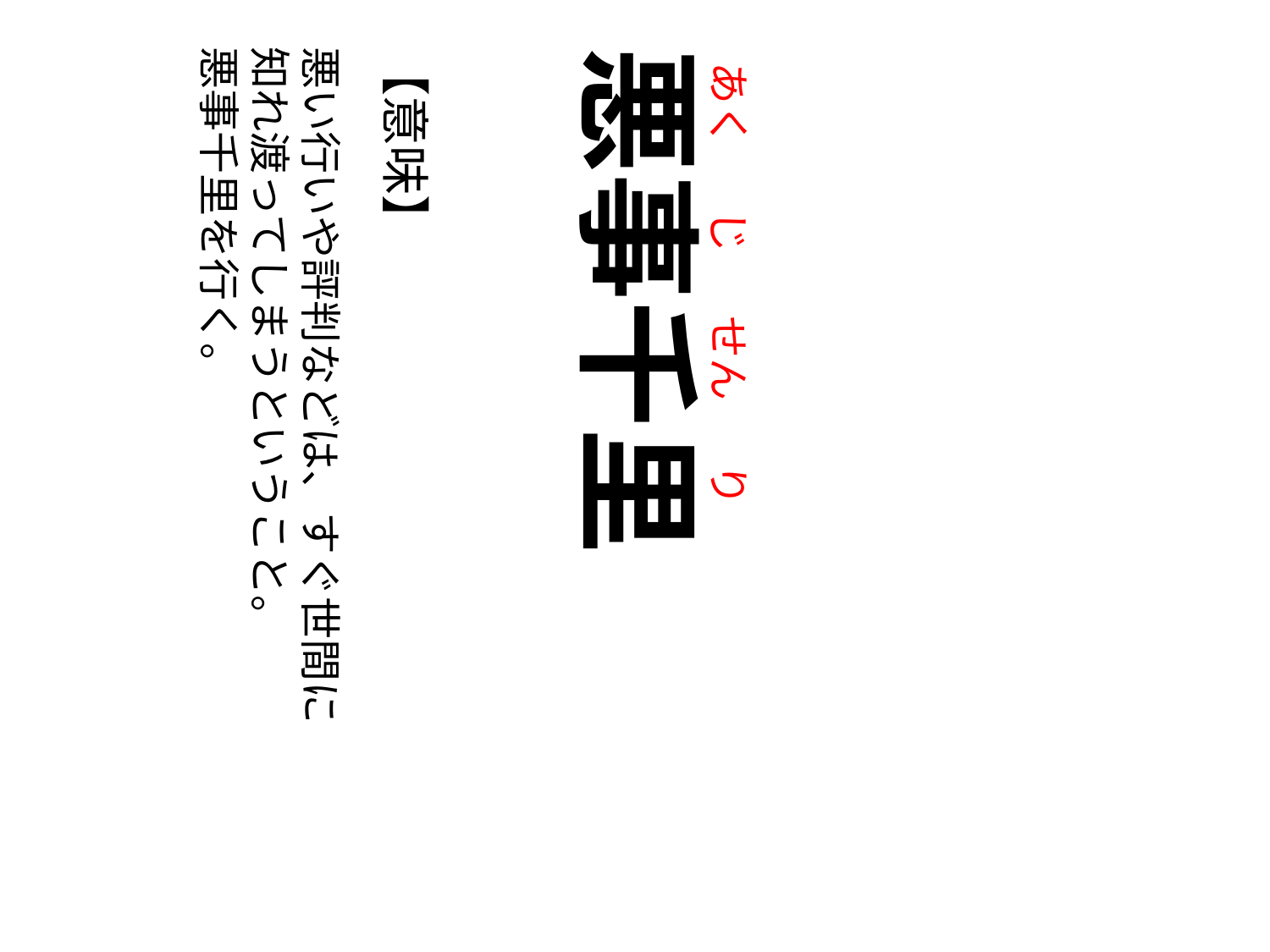

あく
じ
せん
り
【意味】

悪い行いや評判などは、すぐ世間に
知れ渡ってしまうということ。
悪事千里を行く。
悪事千里